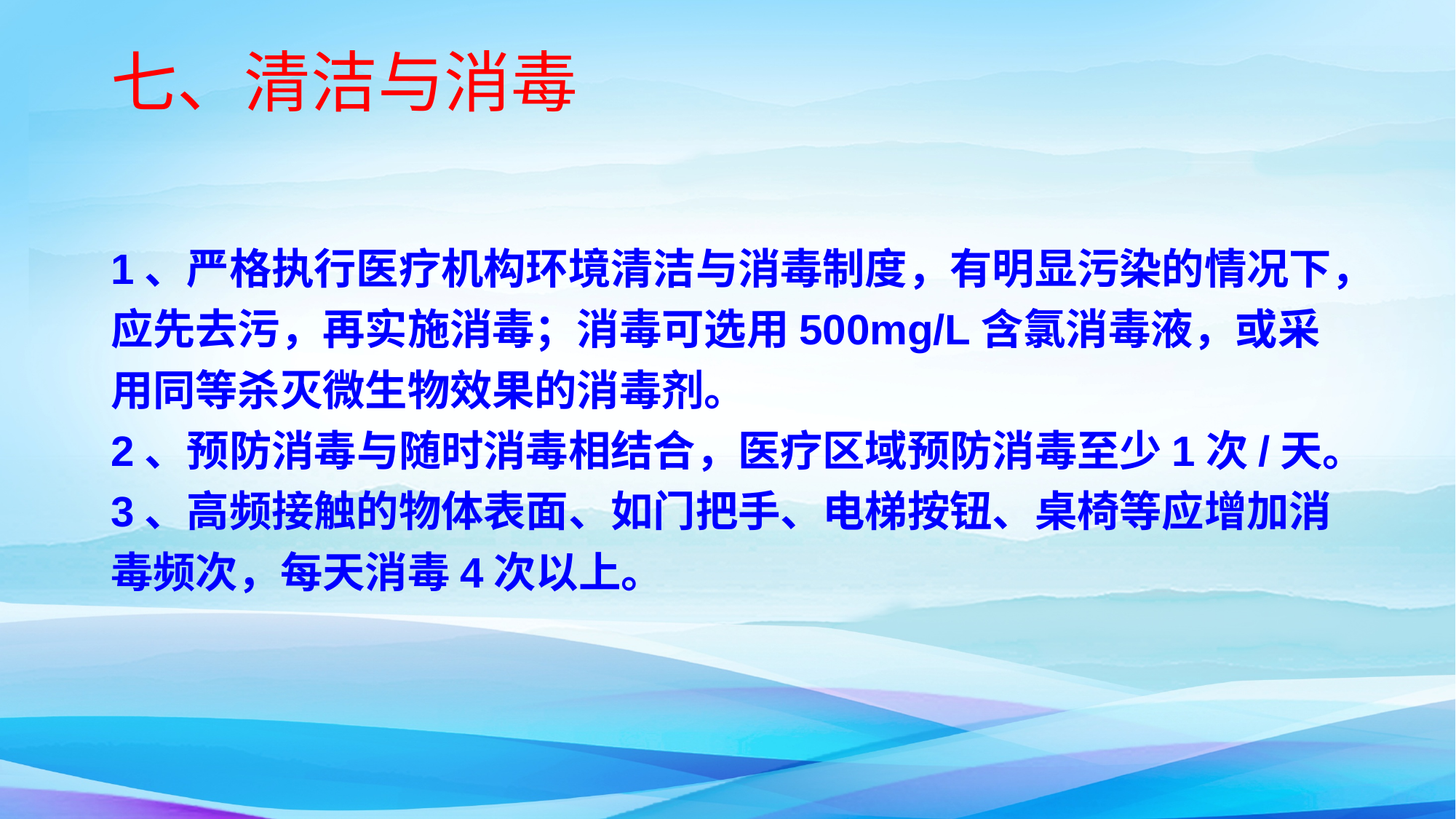

# 七、清洁与消毒
1、严格执行医疗机构环境清洁与消毒制度，有明显污染的情况下，应先去污，再实施消毒；消毒可选用500mg/L含氯消毒液，或采用同等杀灭微生物效果的消毒剂。
2、预防消毒与随时消毒相结合，医疗区域预防消毒至少1次/天。
3、高频接触的物体表面、如门把手、电梯按钮、桌椅等应增加消毒频次，每天消毒4次以上。